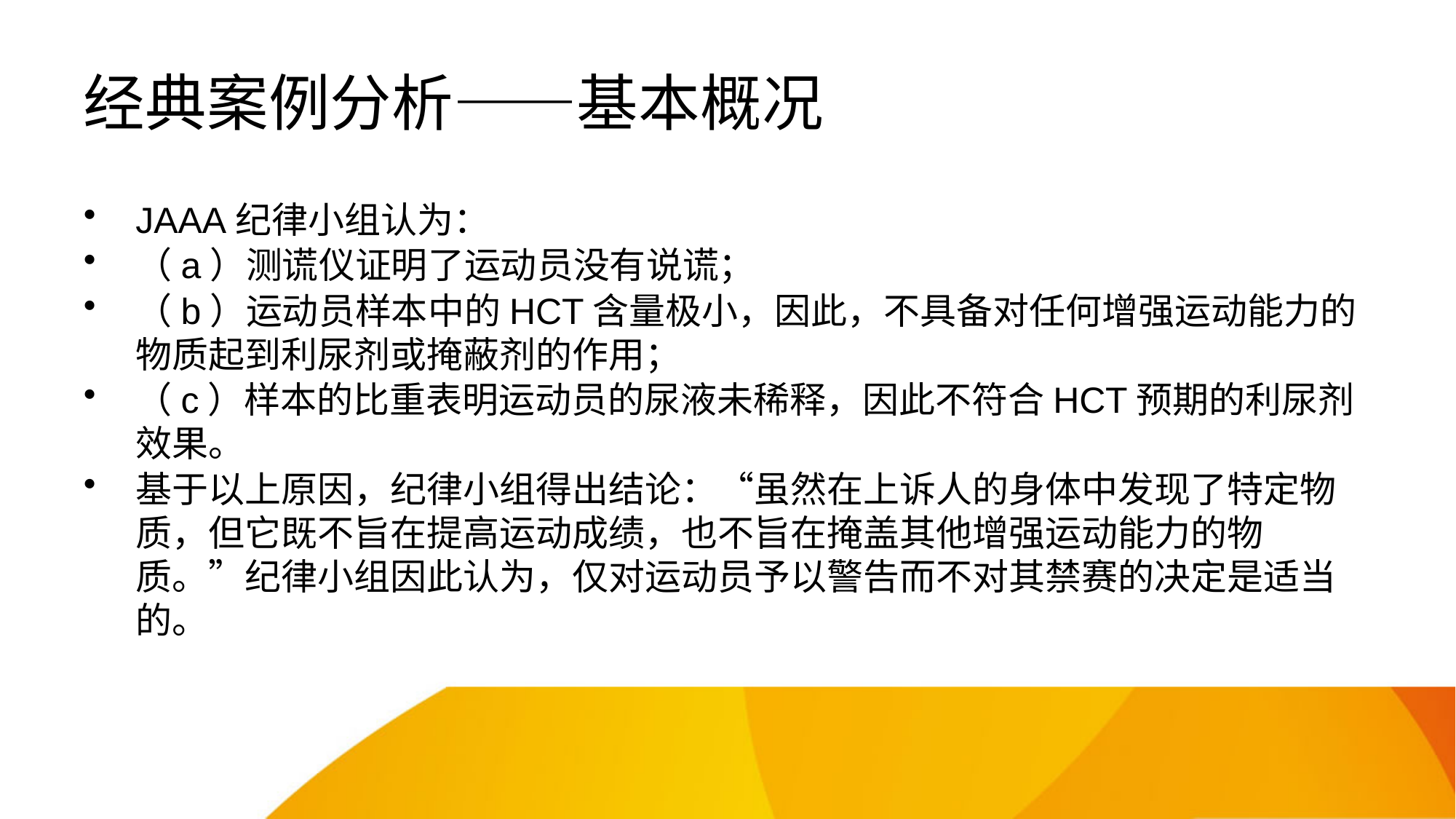

# 经典案例分析——基本概况
JAAA纪律小组认为：
（a）测谎仪证明了运动员没有说谎；
（b）运动员样本中的HCT含量极小，因此，不具备对任何增强运动能力的物质起到利尿剂或掩蔽剂的作用；
（c）样本的比重表明运动员的尿液未稀释，因此不符合HCT预期的利尿剂效果。
基于以上原因，纪律小组得出结论：“虽然在上诉人的身体中发现了特定物质，但它既不旨在提高运动成绩，也不旨在掩盖其他增强运动能力的物质。”纪律小组因此认为，仅对运动员予以警告而不对其禁赛的决定是适当的。